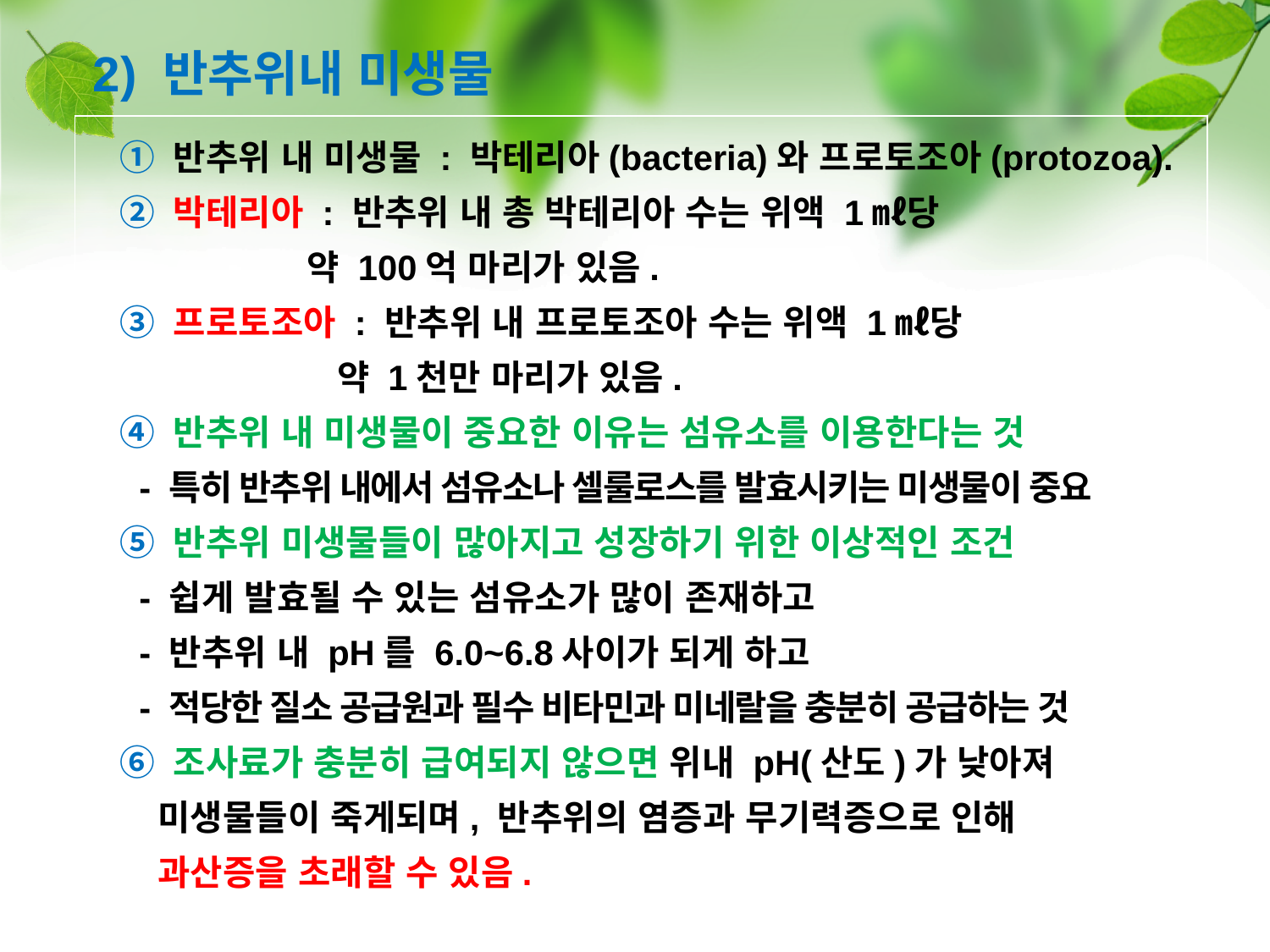

2) 반추위내 미생물
① 반추위 내 미생물 : 박테리아(bacteria)와 프로토조아(protozoa).
② 박테리아 : 반추위 내 총 박테리아 수는 위액 1㎖당
                  약 100억 마리가 있음.
③ 프로토조아 : 반추위 내 프로토조아 수는 위액 1㎖당
                     약 1천만 마리가 있음.
④ 반추위 내 미생물이 중요한 이유는 섬유소를 이용한다는 것
  - 특히 반추위 내에서 섬유소나 셀룰로스를 발효시키는 미생물이 중요
⑤ 반추위 미생물들이 많아지고 성장하기 위한 이상적인 조건
  - 쉽게 발효될 수 있는 섬유소가 많이 존재하고
  - 반추위 내 pH를 6.0~6.8사이가 되게 하고
  - 적당한 질소 공급원과 필수 비타민과 미네랄을 충분히 공급하는 것
⑥ 조사료가 충분히 급여되지 않으면 위내 pH(산도)가 낮아져
   미생물들이 죽게되며, 반추위의 염증과 무기력증으로 인해
   과산증을 초래할 수 있음.